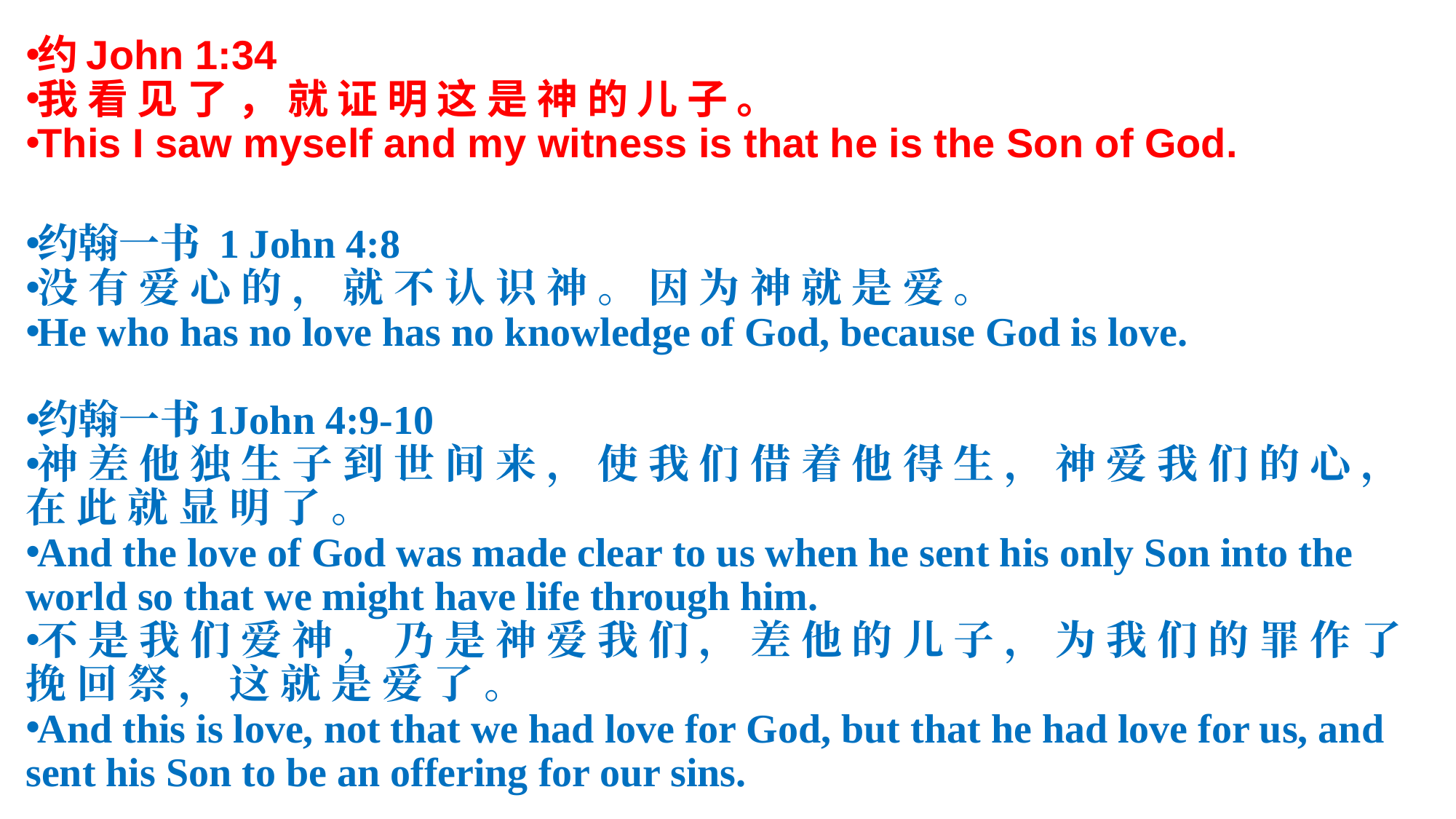

约John 1:34
我 看 见 了 ， 就 证 明 这 是 神 的 儿 子 。
This I saw myself and my witness is that he is the Son of God.

约翰一书 1 John 4:8
没 有 爱 心 的 ， 就 不 认 识 神 。 因 为 神 就 是 爱 。
He who has no love has no knowledge of God, because God is love.

约翰一书1John 4:9-10
神 差 他 独 生 子 到 世 间 来 ， 使 我 们 借 着 他 得 生 ， 神 爱 我 们 的 心 ， 在 此 就 显 明 了 。
And the love of God was made clear to us when he sent his only Son into the world so that we might have life through him.
不 是 我 们 爱 神 ， 乃 是 神 爱 我 们 ， 差 他 的 儿 子 ， 为 我 们 的 罪 作 了 挽 回 祭 ， 这 就 是 爱 了 。
And this is love, not that we had love for God, but that he had love for us, and sent his Son to be an offering for our sins.